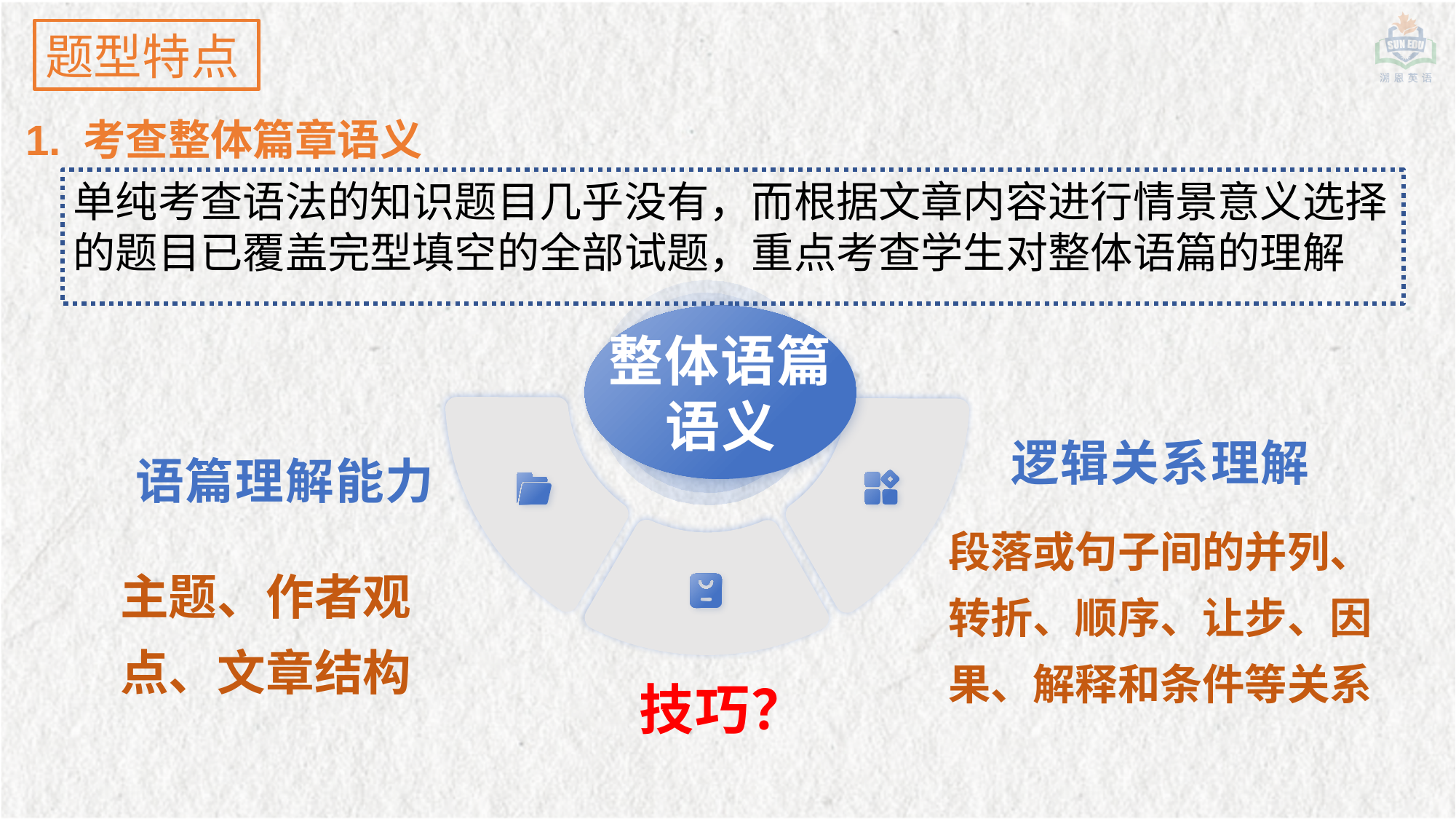

题型特点
1. 考查整体篇章语义
单纯考查语法的知识题目几乎没有，而根据文章内容进行情景意义选择的题目已覆盖完型填空的全部试题，重点考查学生对整体语篇的理解

整体语篇语义

逻辑关系理解
语篇理解能力

段落或句子间的并列、转折、顺序、让步、因果、解释和条件等关系

主题、作者观点、文章结构

技巧？